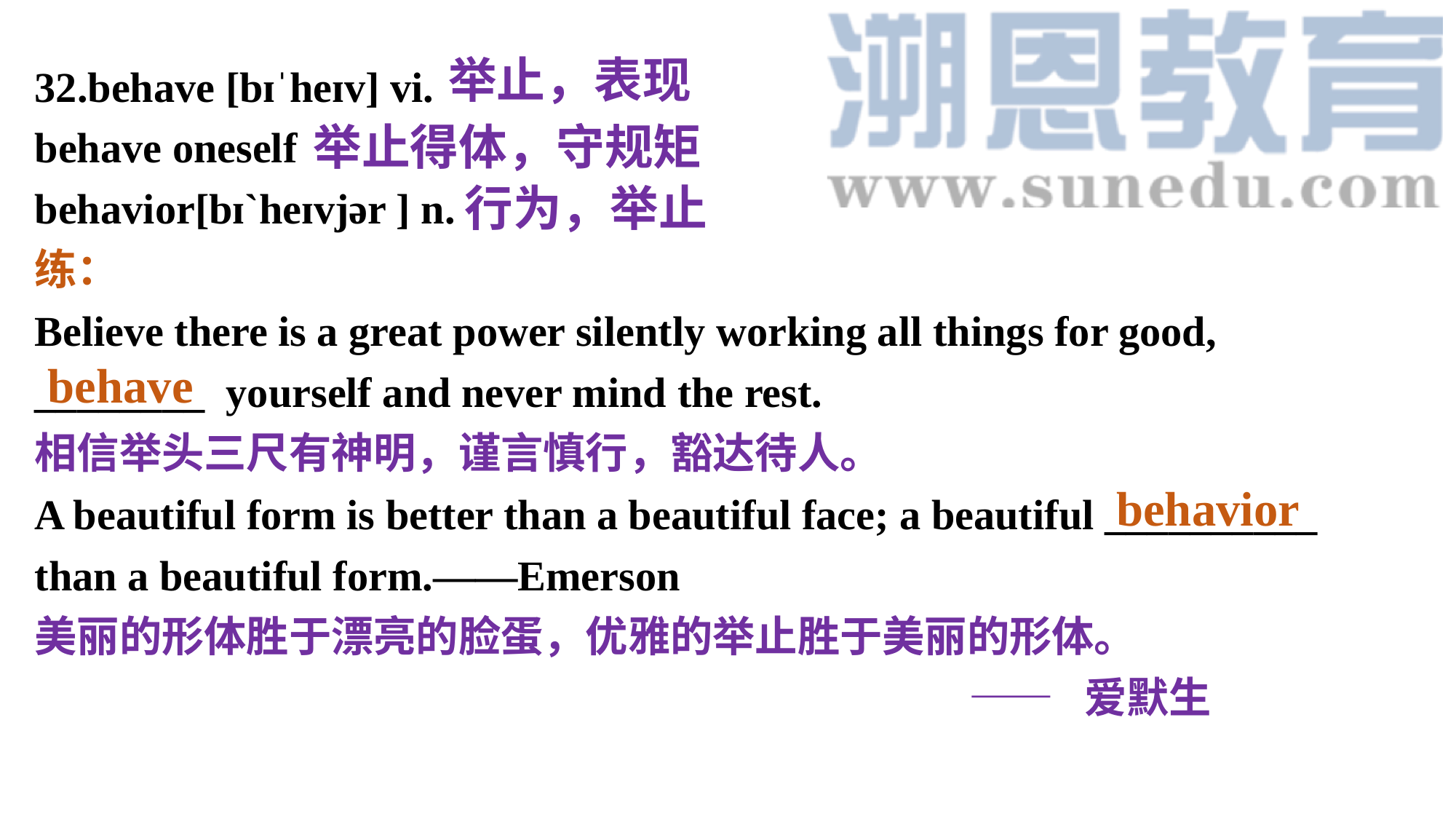

32.behave [bɪˈheɪv] vi.
behave oneself
behavior[bɪ`heɪvjər ] n.
练：
Believe there is a great power silently working all things for good, ________  yourself and never mind the rest.
相信举头三尺有神明，谨言慎行，豁达待人。
A beautiful form is better than a beautiful face; a beautiful __________ than a beautiful form.——Emerson
美丽的形体胜于漂亮的脸蛋，优雅的举止胜于美丽的形体。
                                                                                                 ——  爱默生

举止，表现
举止得体，守规矩
行为，举止
behave
behavior